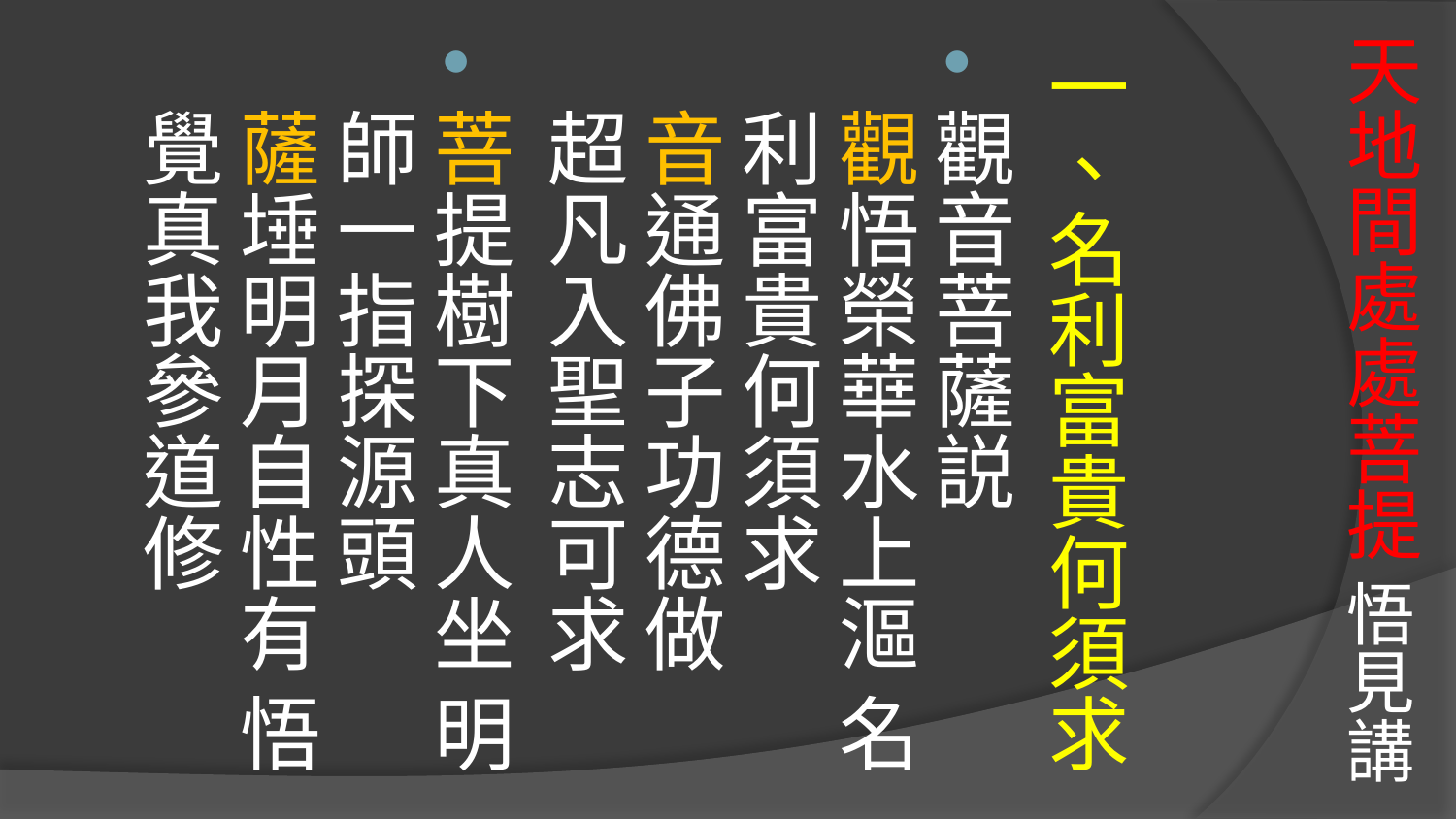

# 天地間處處菩提 悟見講
一、名利富貴何須求
觀音菩薩説
觀悟榮華水上漚 名利富貴何須求
音通佛子功德做     超凡入聖志可求
菩提樹下真人坐 明師一指探源頭
薩埵明月自性有 悟覺真我參道修